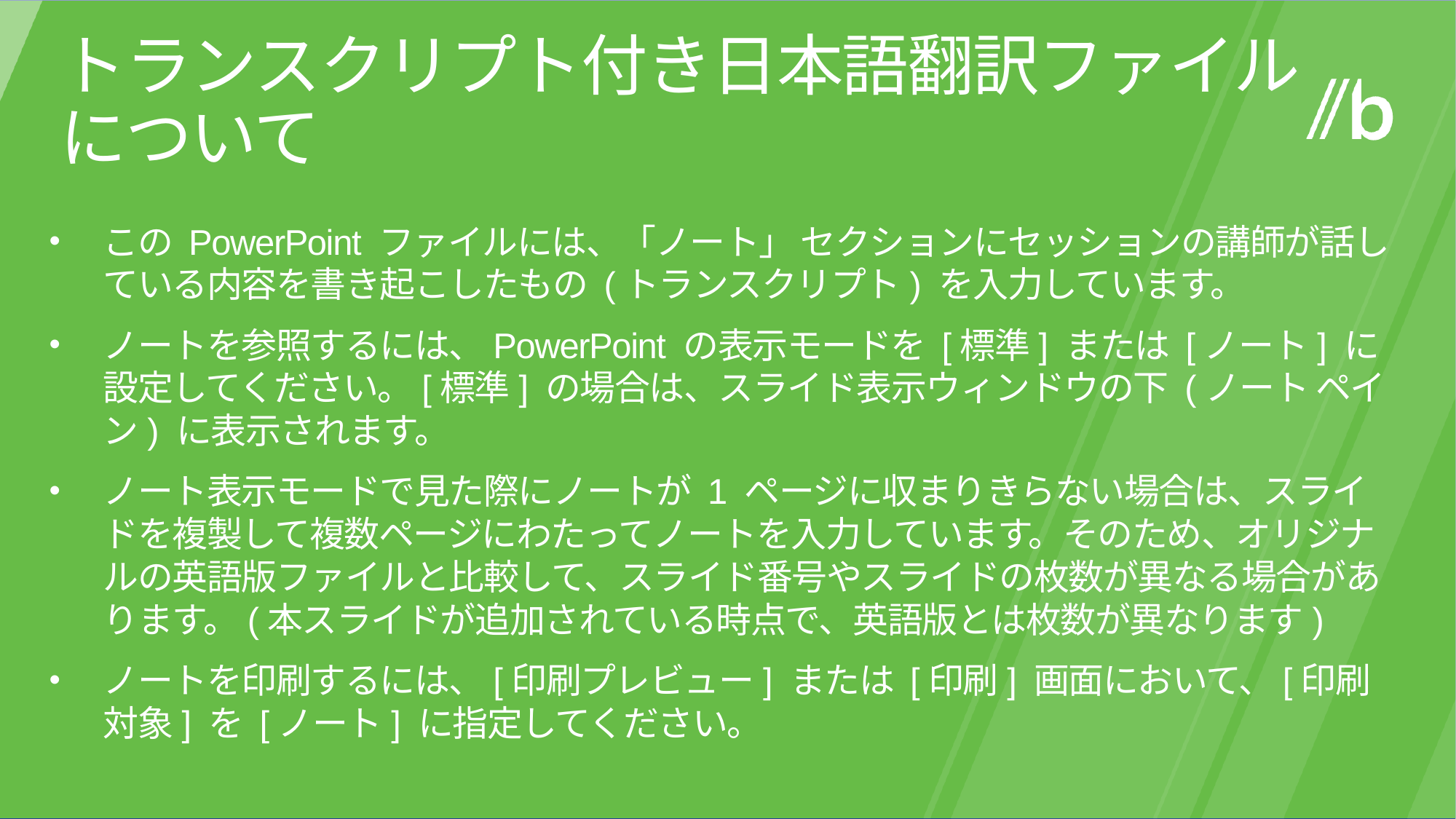

トランスクリプト付き日本語翻訳ファイルについて

この PowerPoint ファイルには、「ノート」 セクションにセッションの講師が話している内容を書き起こしたもの (トランスクリプト) を入力しています。
ノートを参照するには、PowerPoint の表示モードを [標準] または [ノート] に設定してください。[標準] の場合は、スライド表示ウィンドウの下 (ノート ペイン) に表示されます。
ノート表示モードで見た際にノートが 1 ページに収まりきらない場合は、スライドを複製して複数ページにわたってノートを入力しています。そのため、オリジナルの英語版ファイルと比較して、スライド番号やスライドの枚数が異なる場合があります。(本スライドが追加されている時点で、英語版とは枚数が異なります)
ノートを印刷するには、[印刷プレビュー] または [印刷] 画面において、[印刷対象] を [ノート] に指定してください。